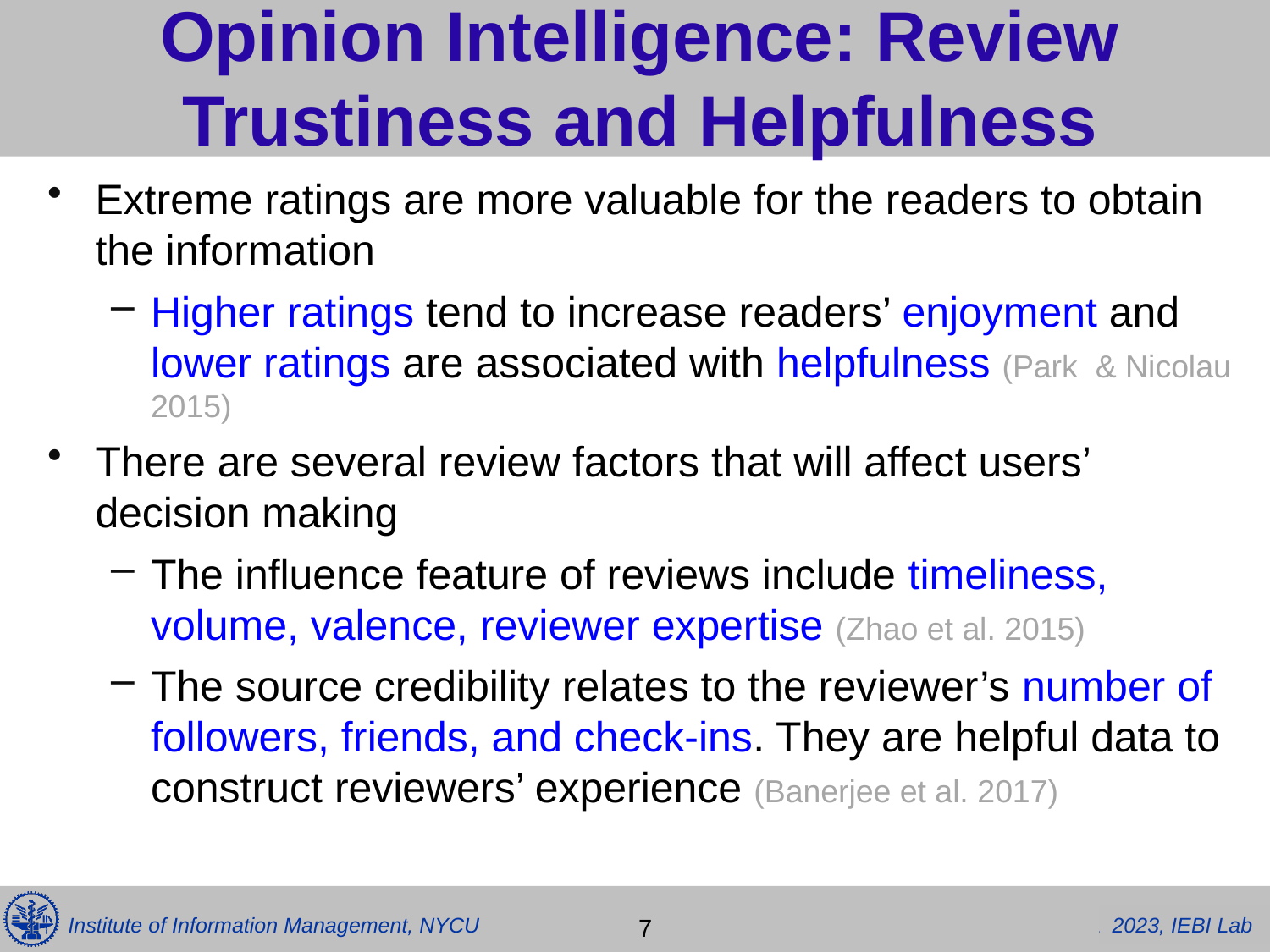

# Opinion Intelligence: Review Trustiness and Helpfulness
Extreme ratings are more valuable for the readers to obtain the information
Higher ratings tend to increase readers’ enjoyment and lower ratings are associated with helpfulness (Park  & Nicolau 2015)
There are several review factors that will affect users’ decision making
The influence feature of reviews include timeliness, volume, valence, reviewer expertise (Zhao et al. 2015)
The source credibility relates to the reviewer’s number of followers, friends, and check-ins. They are helpful data to construct reviewers’ experience (Banerjee et al. 2017)

大量的評論中，使用者如何去挑選他們信任的資訊？
- 近年許多研究著重於假資訊的辨識，透過使用者及評論的特徵去偵測假資訊

有研究指出 極端的評分通常對於用戶是更有價值的資訊
-以評論來說，評級主要以J型的分佈，使用者經常在特別滿意或特別不滿意時留下評論
- 高的評級會增加使用者的享樂性
而低的評級通常與有用性有高度關
連性

除此之外，評論包含了一些會影響使用者決策的因素，例如：該餐廳評論的數量、這個評論的時間
作者的社群影響力也經常是影響使用者信心建立的一環
   7